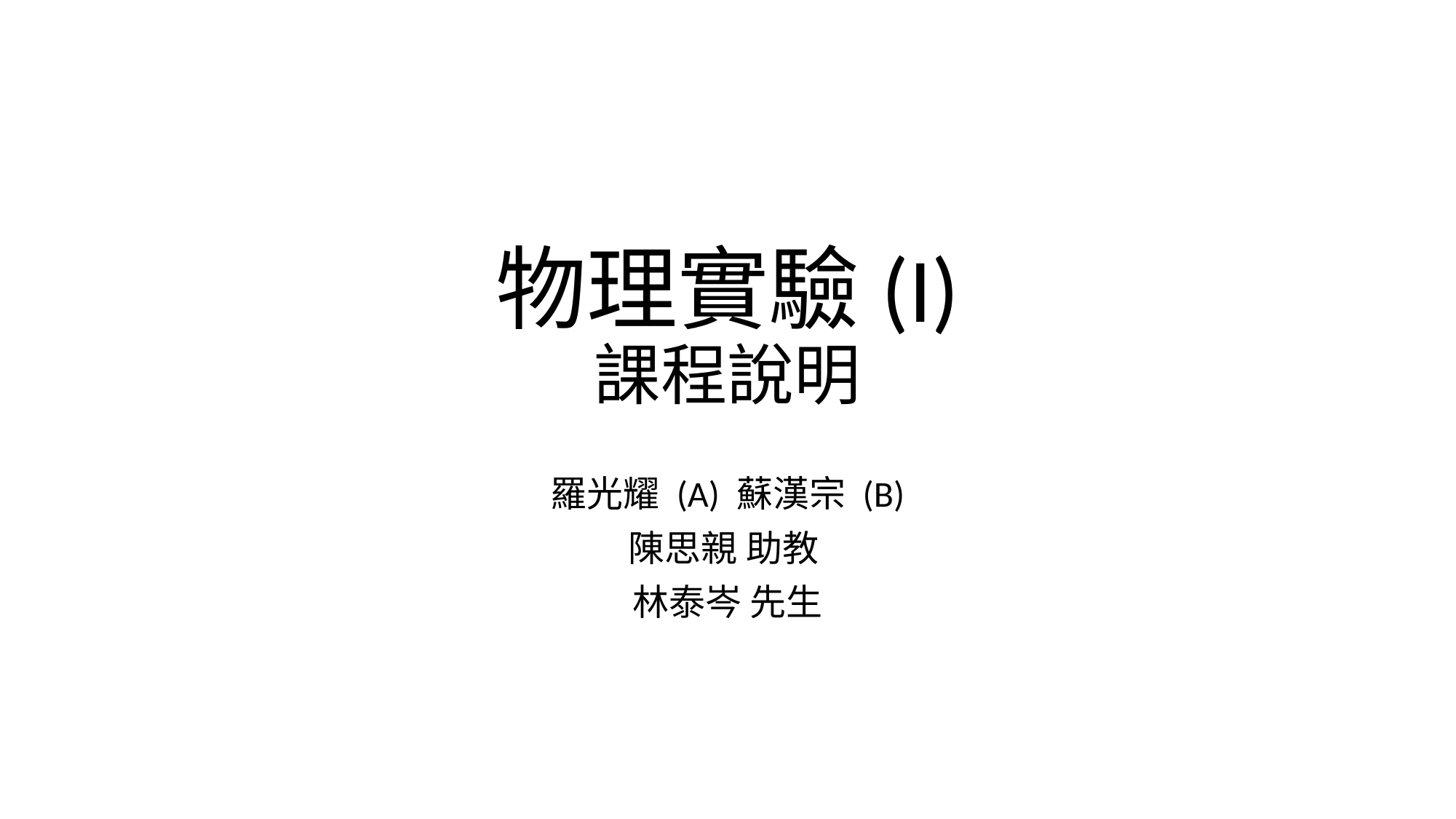

# 物理實驗(I) 課程說明
羅光耀 (A) 蘇漢宗 (B)
陳思親 助教
林泰岑 先生